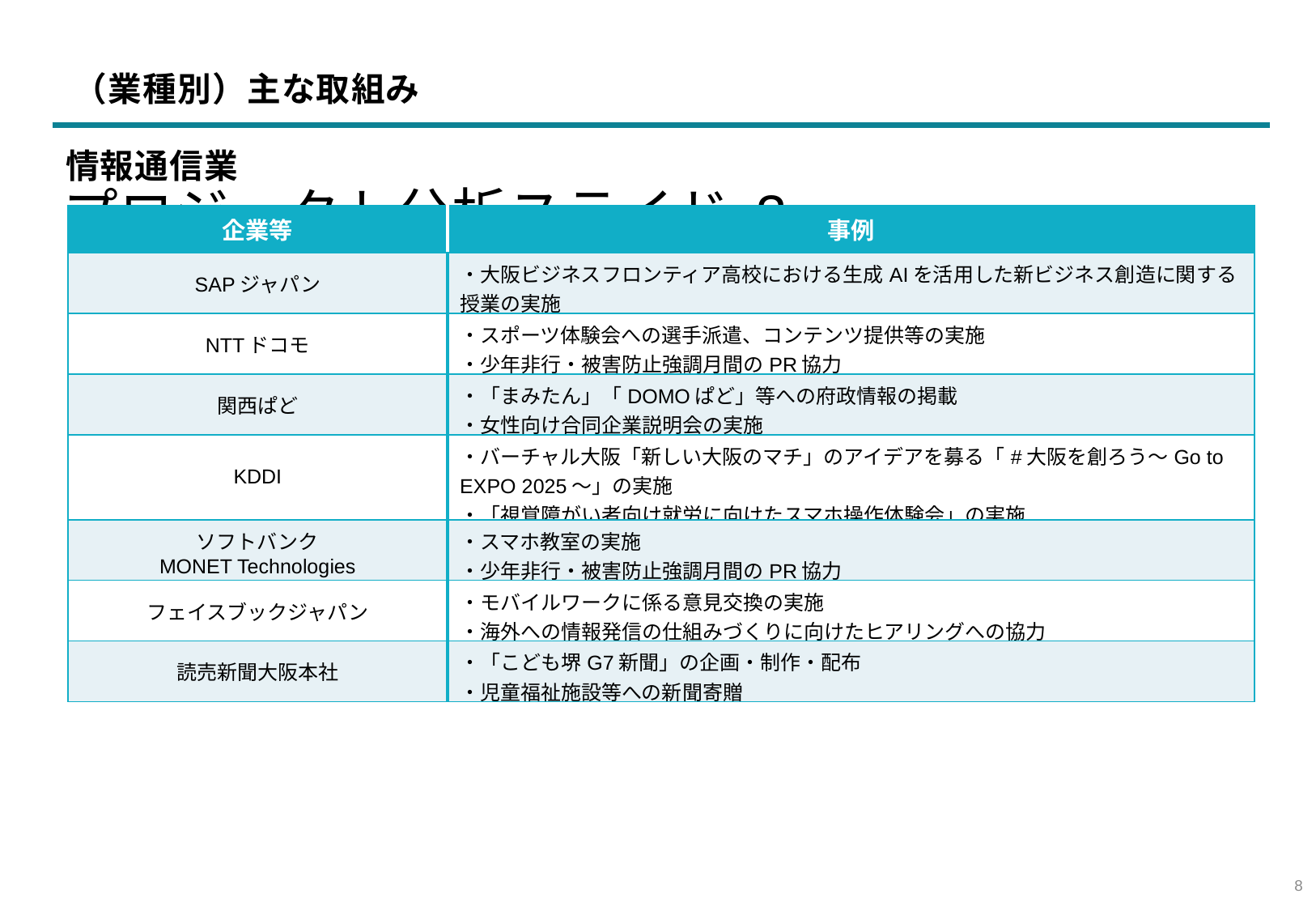

（業種別）主な取組み
情報通信業
プロジェクト分析スライド 3
| 企業等 | 事例 |
| --- | --- |
| SAPジャパン | ・大阪ビジネスフロンティア高校における生成AIを活用した新ビジネス創造に関する授業の実施 |
| NTTドコモ | ・スポーツ体験会への選手派遣、コンテンツ提供等の実施 ・少年非行・被害防止強調月間のPR協力 |
| 関西ぱど | ・「まみたん」「DOMOぱど」等への府政情報の掲載 ・女性向け合同企業説明会の実施 |
| KDDI | ・バーチャル大阪「新しい大阪のマチ」のアイデアを募る「#大阪を創ろう～Go to EXPO 2025～」の実施 ・「視覚障がい者向け就労に向けたスマホ操作体験会」の実施 |
| ソフトバンク MONET Technologies | ・スマホ教室の実施 ・少年非行・被害防止強調月間のPR協力 |
| フェイスブックジャパン | ・モバイルワークに係る意見交換の実施 ・海外への情報発信の仕組みづくりに向けたヒアリングへの協力 |
| 読売新聞大阪本社 | ・「こども堺G7新聞」の企画・制作・配布 ・児童福祉施設等への新聞寄贈 |
8